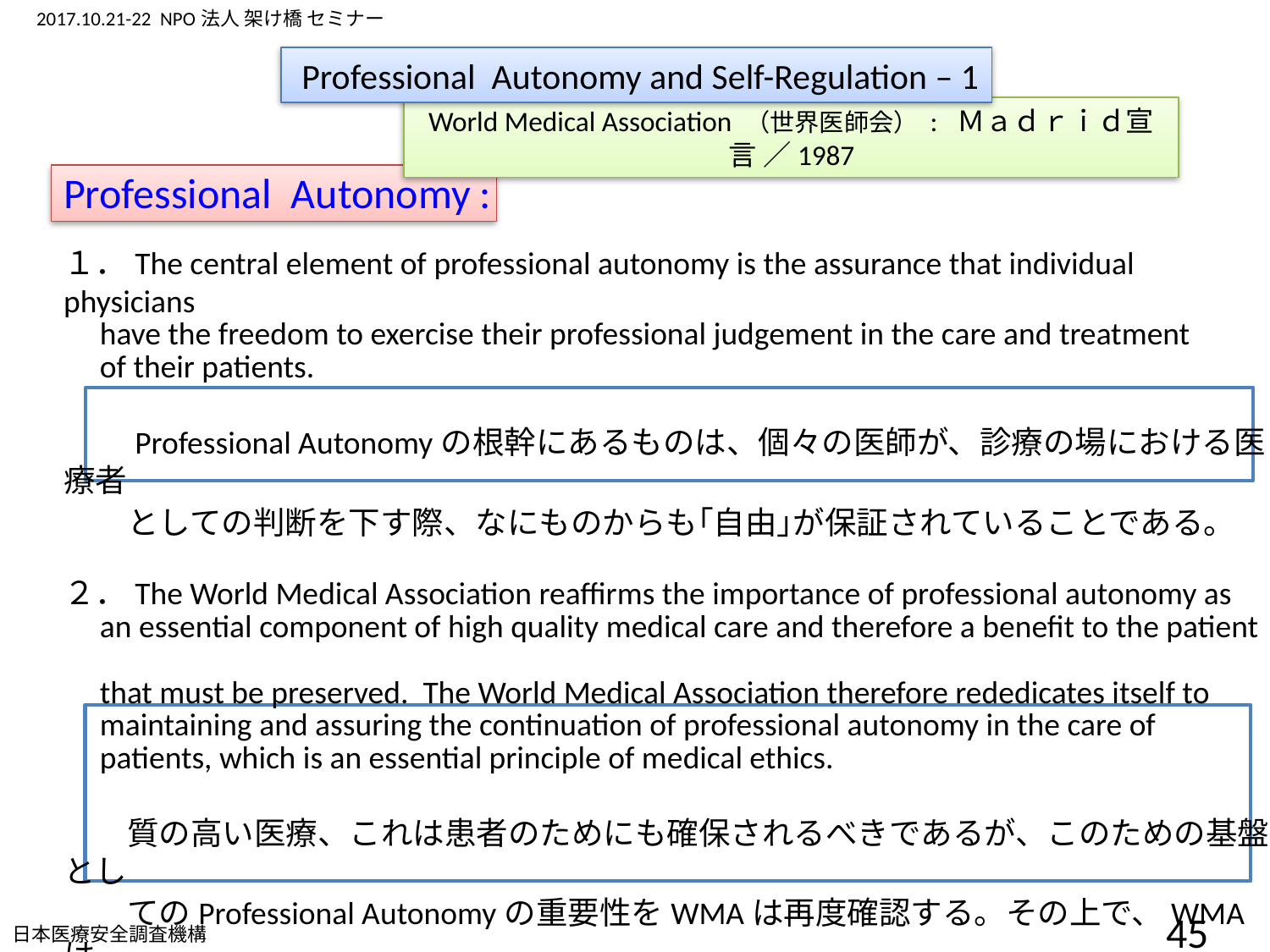

Professional  Autonomy and Self-Regulation – 1
World Medical Association （世界医師会） :  Ｍａｄｒｉｄ宣言 ／1987
Professional  Autonomy :

１．The central element of professional autonomy is the assurance that individual physicians
     have the freedom to exercise their professional judgement in the care and treatment
     of their patients.

　　Professional Autonomyの根幹にあるものは、個々の医師が、診療の場における医療者
　　としての判断を下す際、なにものからも｢自由｣が保証されていることである。

２．The World Medical Association reaffirms the importance of professional autonomy as
     an essential component of high quality medical care and therefore a benefit to the patient
     that must be preserved.  The World Medical Association therefore rededicates itself to
     maintaining and assuring the continuation of professional autonomy in the care of
     patients, which is an essential principle of medical ethics.

　　質の高い医療、これは患者のためにも確保されるべきであるが、このための基盤とし
　　てのProfessional Autonomyの重要性をWMAは再度確認する。その上で、WMAは
　　医療倫理の基本原則である患者の診療におけるProfessional Autonomyの維持の
　　ために、これを支え、検証し続けることに自らを捧げるものである。